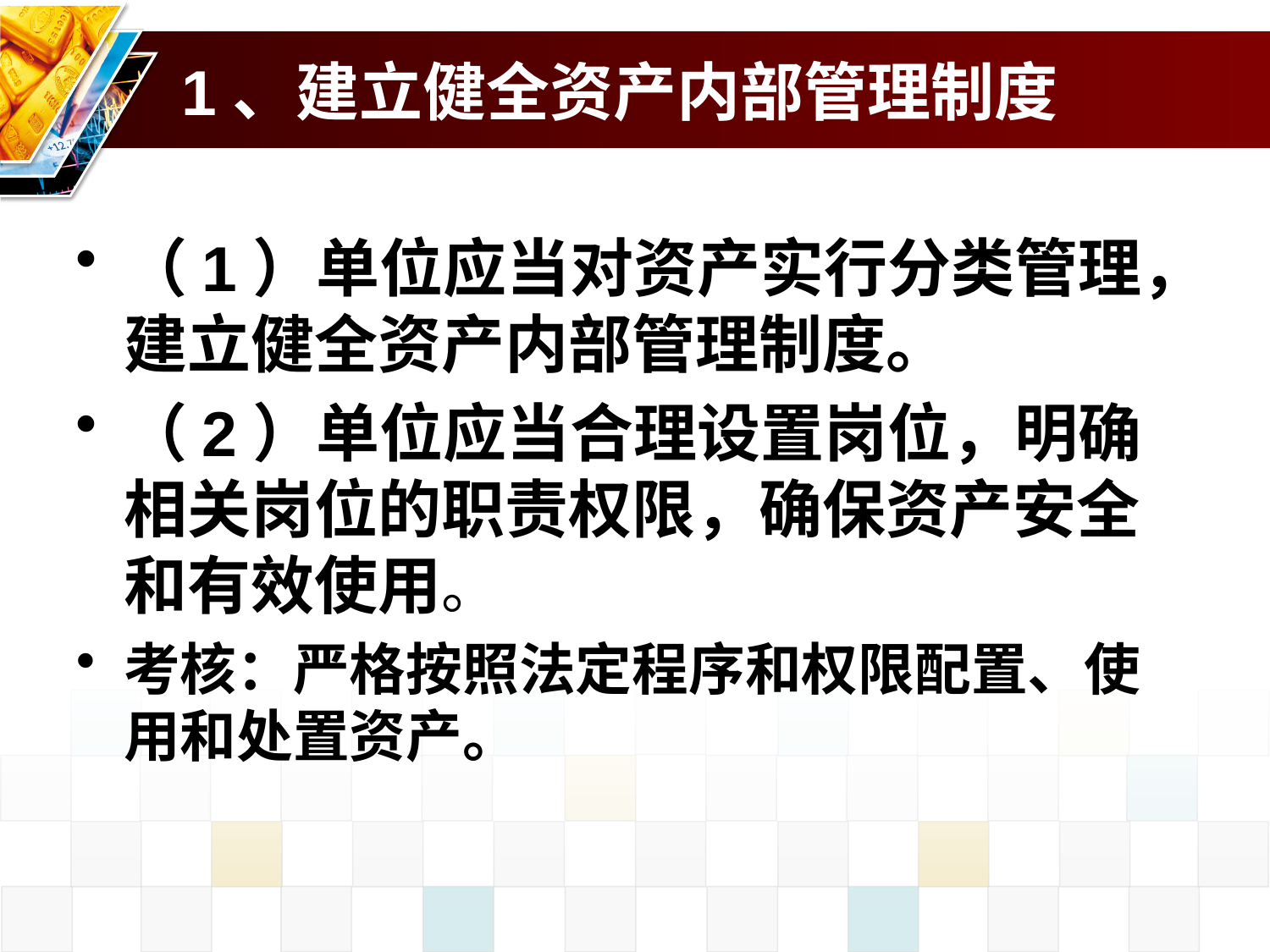

# 1、建立健全资产内部管理制度
（1）单位应当对资产实行分类管理，建立健全资产内部管理制度。
（2）单位应当合理设置岗位，明确相关岗位的职责权限，确保资产安全和有效使用。
考核：严格按照法定程序和权限配置、使用和处置资产。